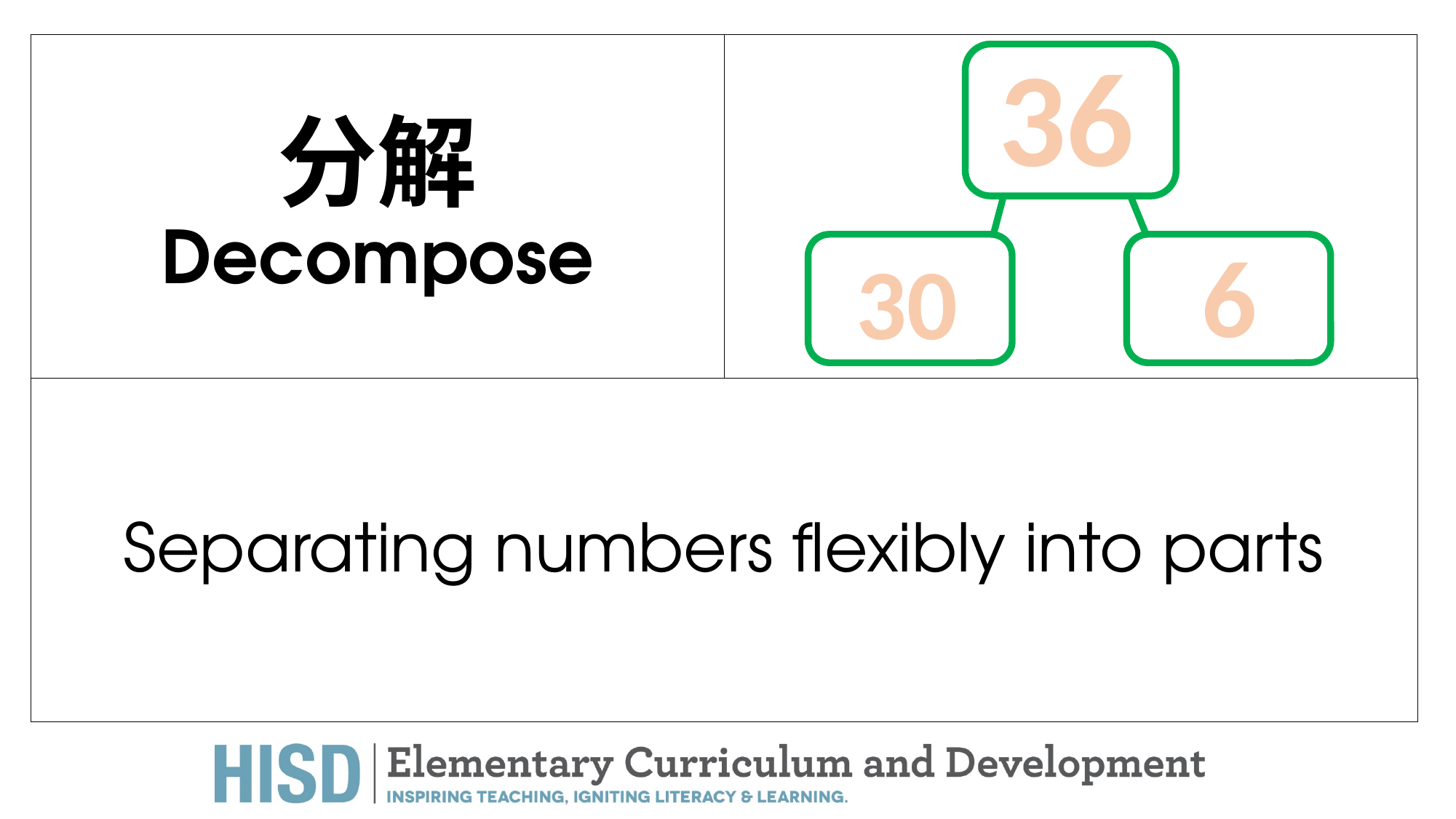

36

# 分解 Decompose

6
30

Separating numbers flexibly into parts